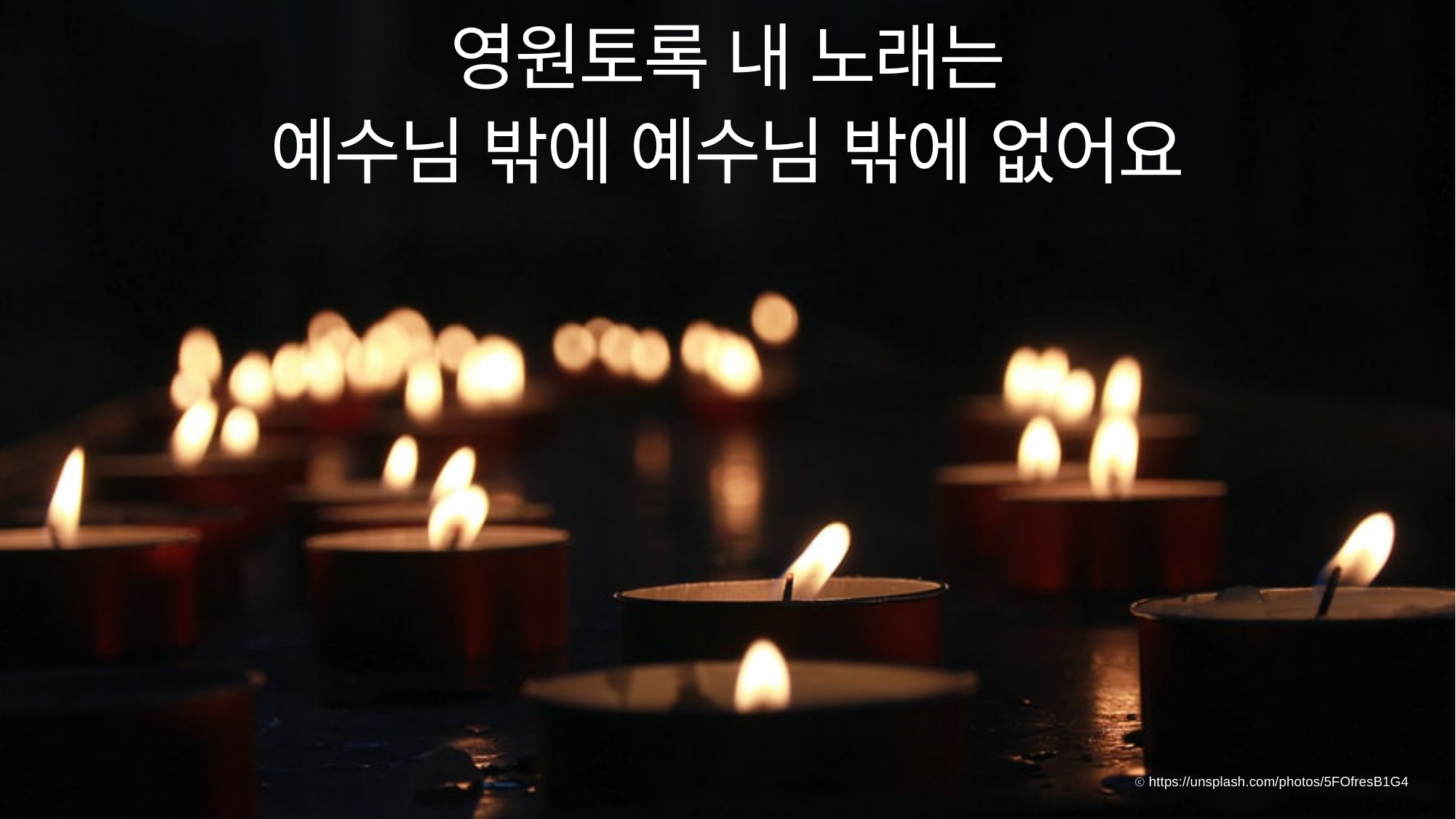

영원토록 내 노래는
예수님 밖에 예수님 밖에 없어요